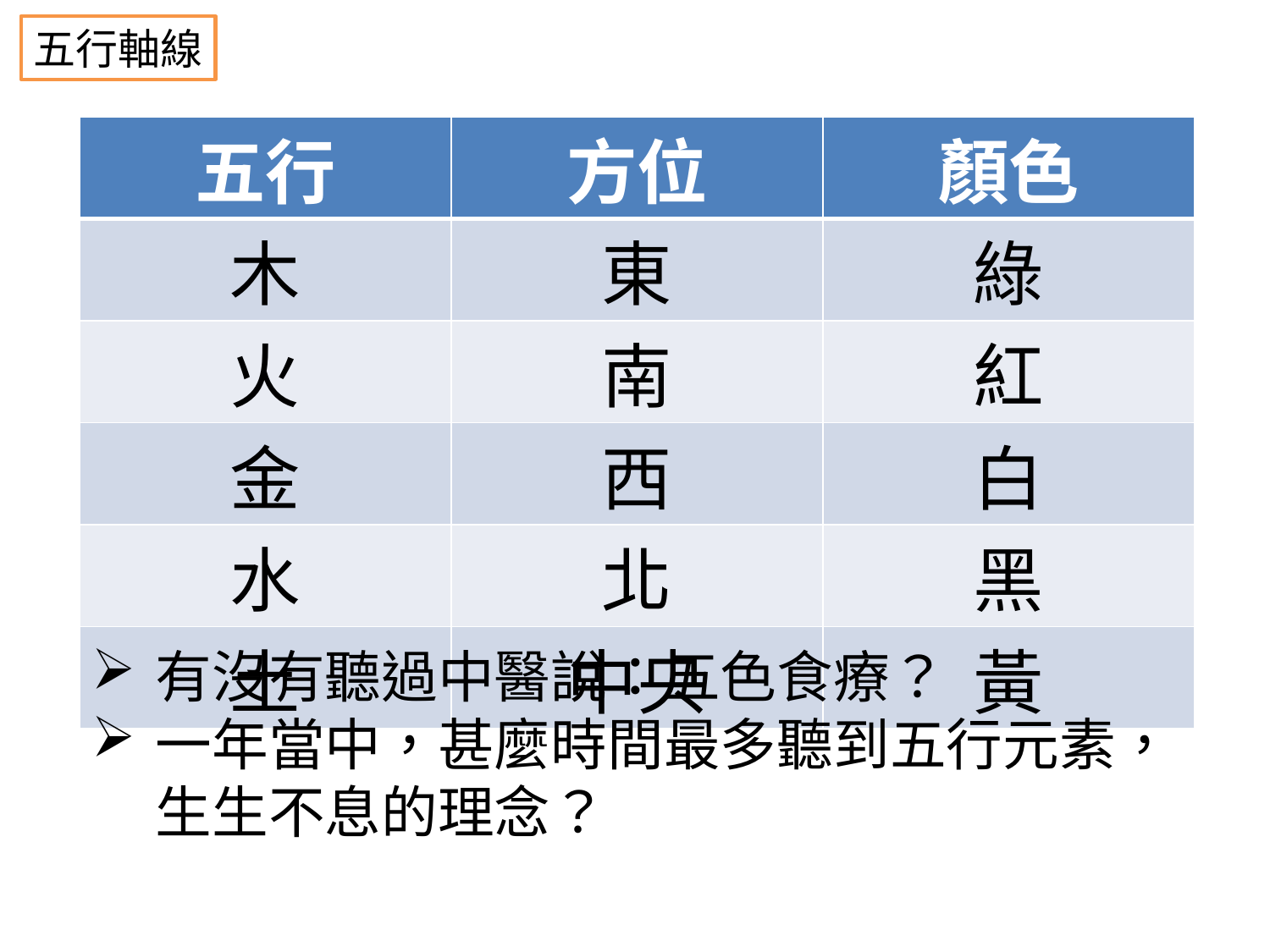

五行軸線
| 五行 | 方位 | 顏色 |
| --- | --- | --- |
| 木 | 東 | 綠 |
| 火 | 南 | 紅 |
| 金 | 西 | 白 |
| 水 | 北 | 黑 |
| 土 | 中央 | 黃 |
有沒有聽過中醫說：五色食療？
一年當中，甚麼時間最多聽到五行元素，生生不息的理念？